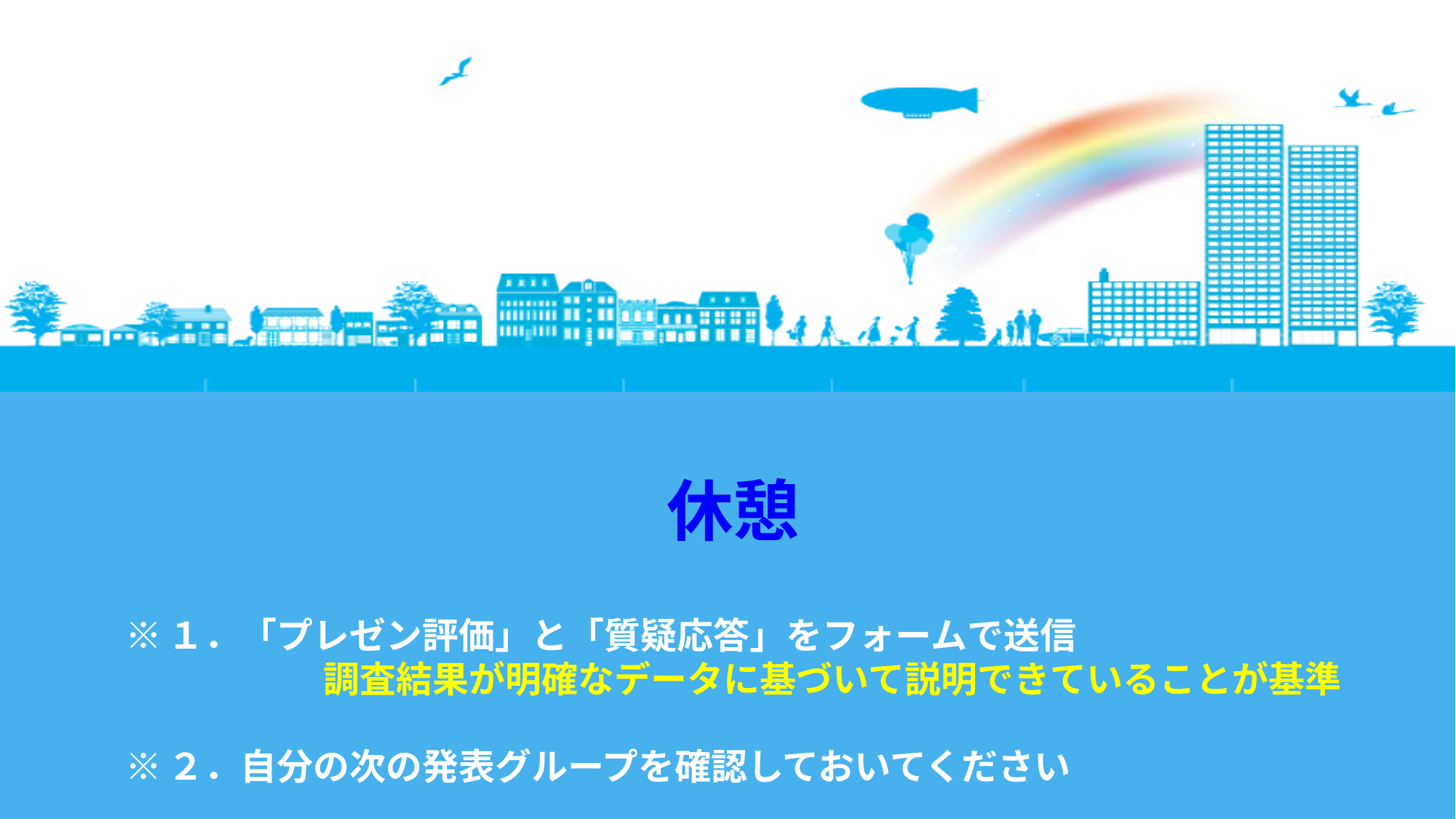

休憩
#
※１．「プレゼン評価」と「質疑応答」をフォームで送信
調査結果が明確なデータに基づいて説明できていることが基準

※２．自分の次の発表グループを確認しておいてください